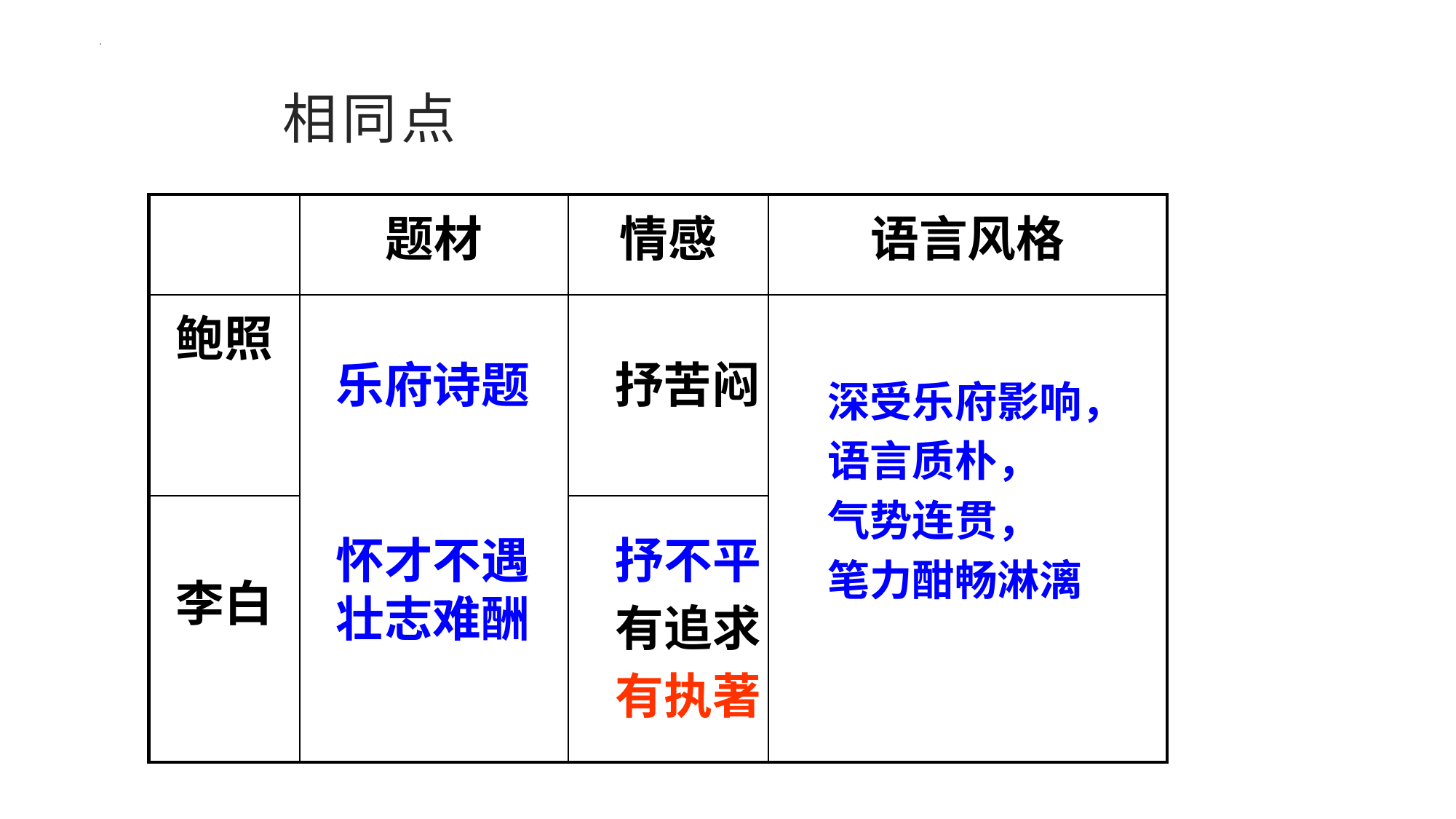

# 相同点
|  | 题材 | 情感 | 语言风格 |
| --- | --- | --- | --- |
| 鲍照 |  |  |  |
| 李白 |  |  |  |
乐府诗题
抒苦闷
深受乐府影响，
语言质朴，
气势连贯，
笔力酣畅淋漓

怀才不遇
壮志难酬
抒不平
有追求
有执著